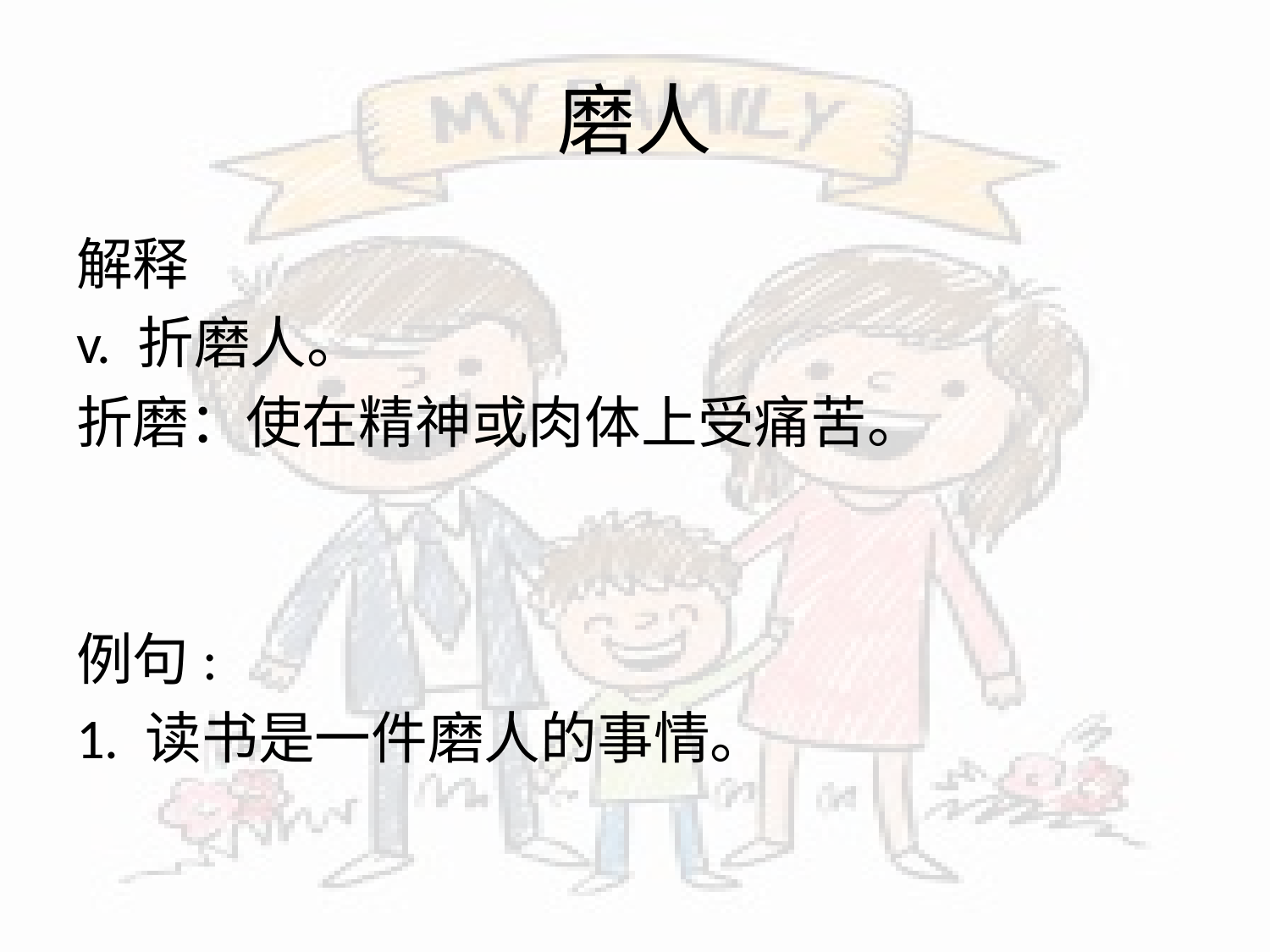

# 磨人
解释
v. 折磨人。
折磨：使在精神或肉体上受痛苦。

例句:
1. 读书是一件磨人的事情。